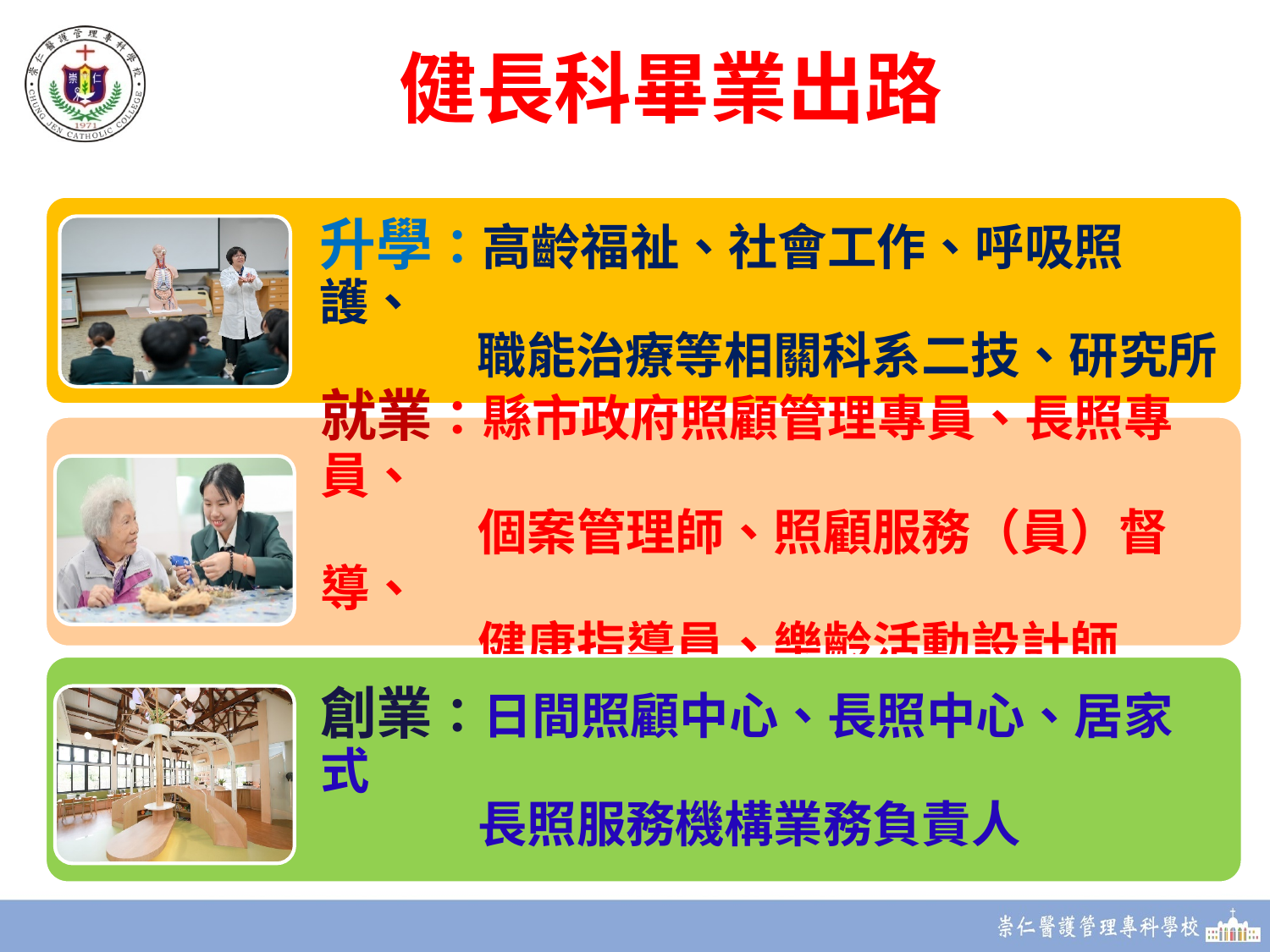

# 健長科畢業出路
升學：高齡福祉、社會工作、呼吸照護、
             職能治療等相關科系二技、研究所
就業：縣市政府照顧管理專員、長照專員、
             個案管理師、照顧服務（員）督導、
             健康指導員、樂齡活動設計師
創業：日間照顧中心、長照中心、居家式
             長照服務機構業務負責人